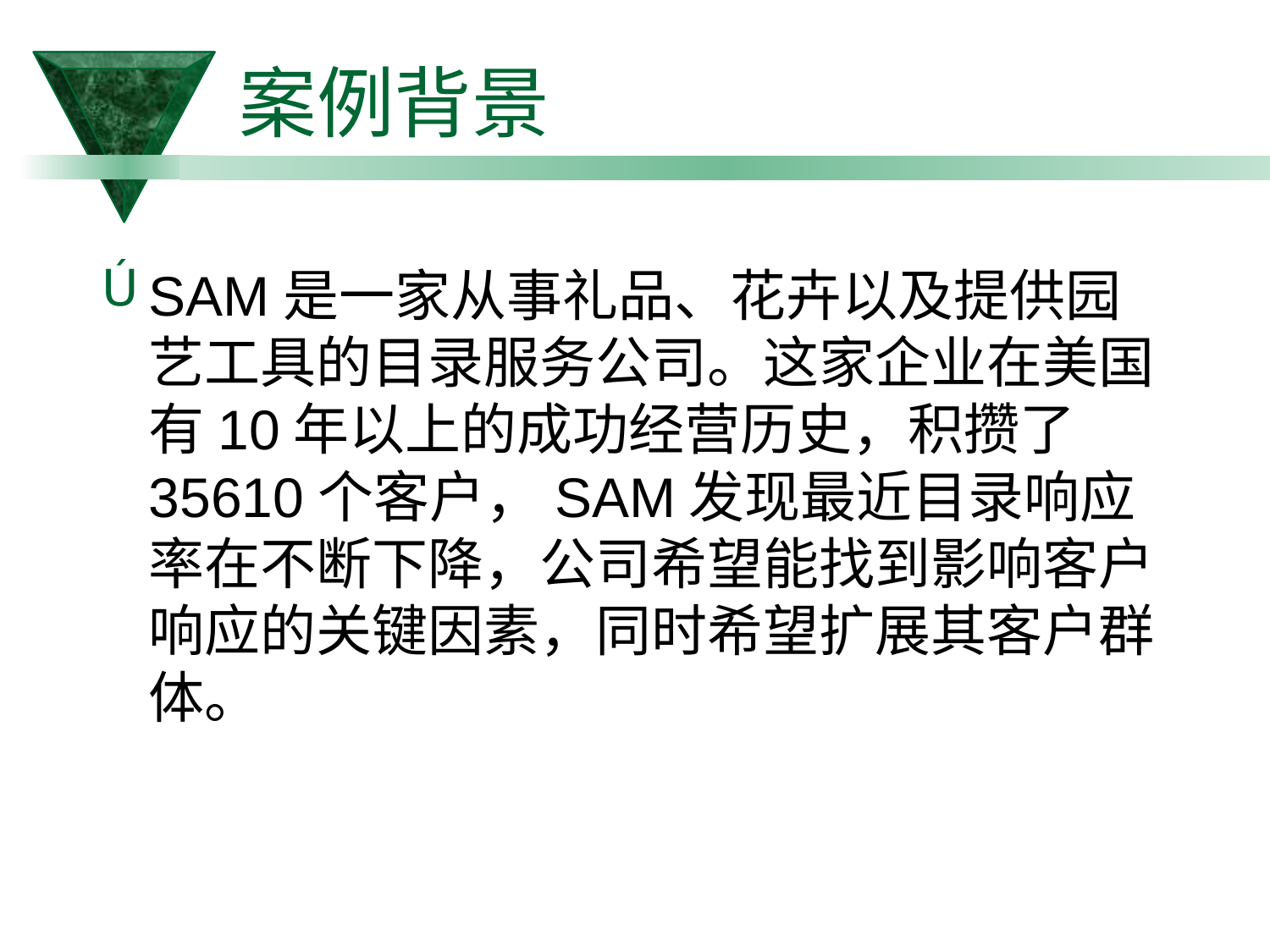

# 案例背景

SAM是一家从事礼品、花卉以及提供园艺工具的目录服务公司。这家企业在美国有10年以上的成功经营历史，积攒了35610个客户，SAM发现最近目录响应率在不断下降，公司希望能找到影响客户响应的关键因素，同时希望扩展其客户群体。